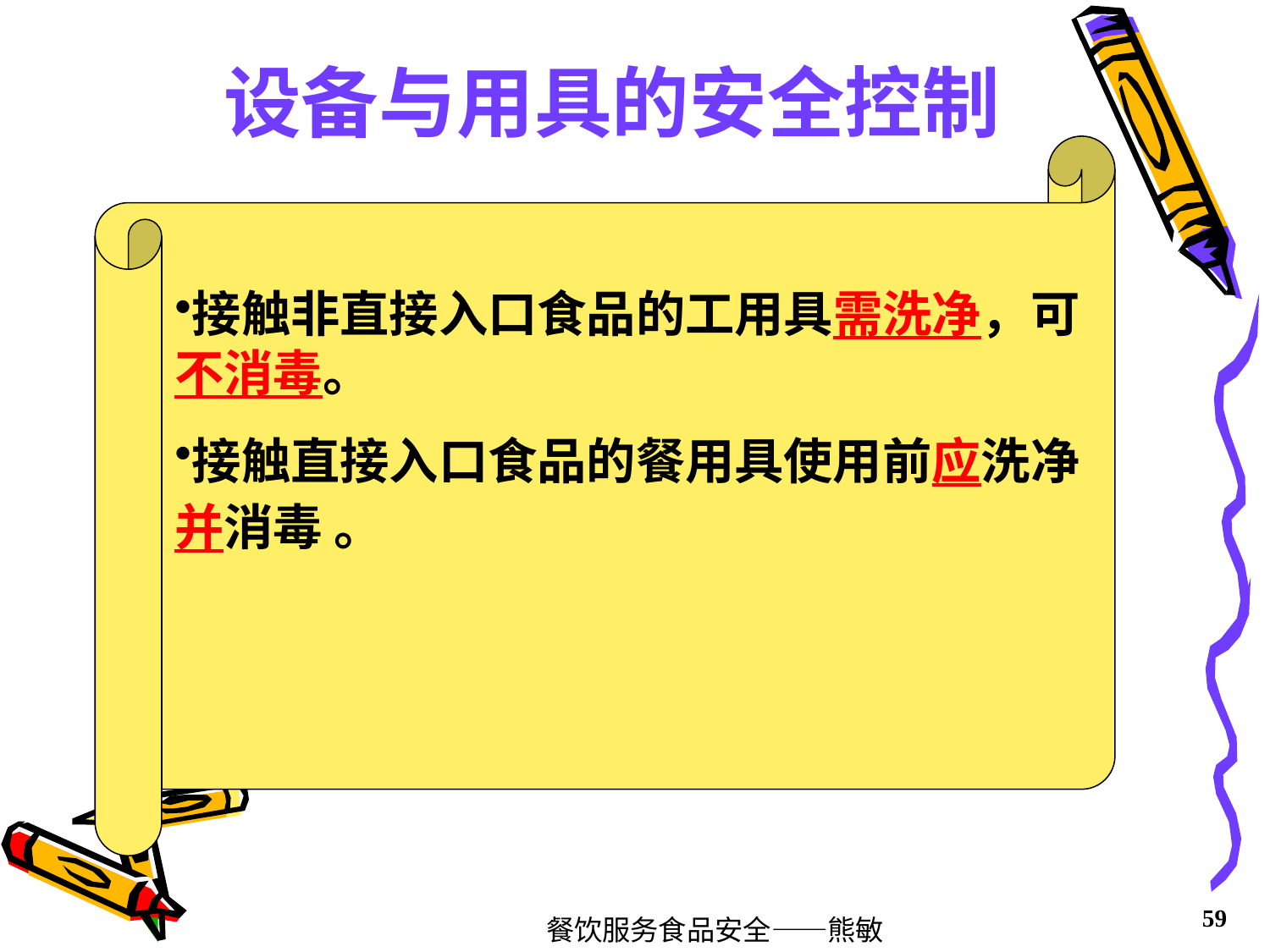

# 设备与用具的安全控制

接触非直接入口食品的工用具需洗净，可不消毒。
接触直接入口食品的餐用具使用前应洗净并消毒 。
59

餐饮服务食品安全——熊敏